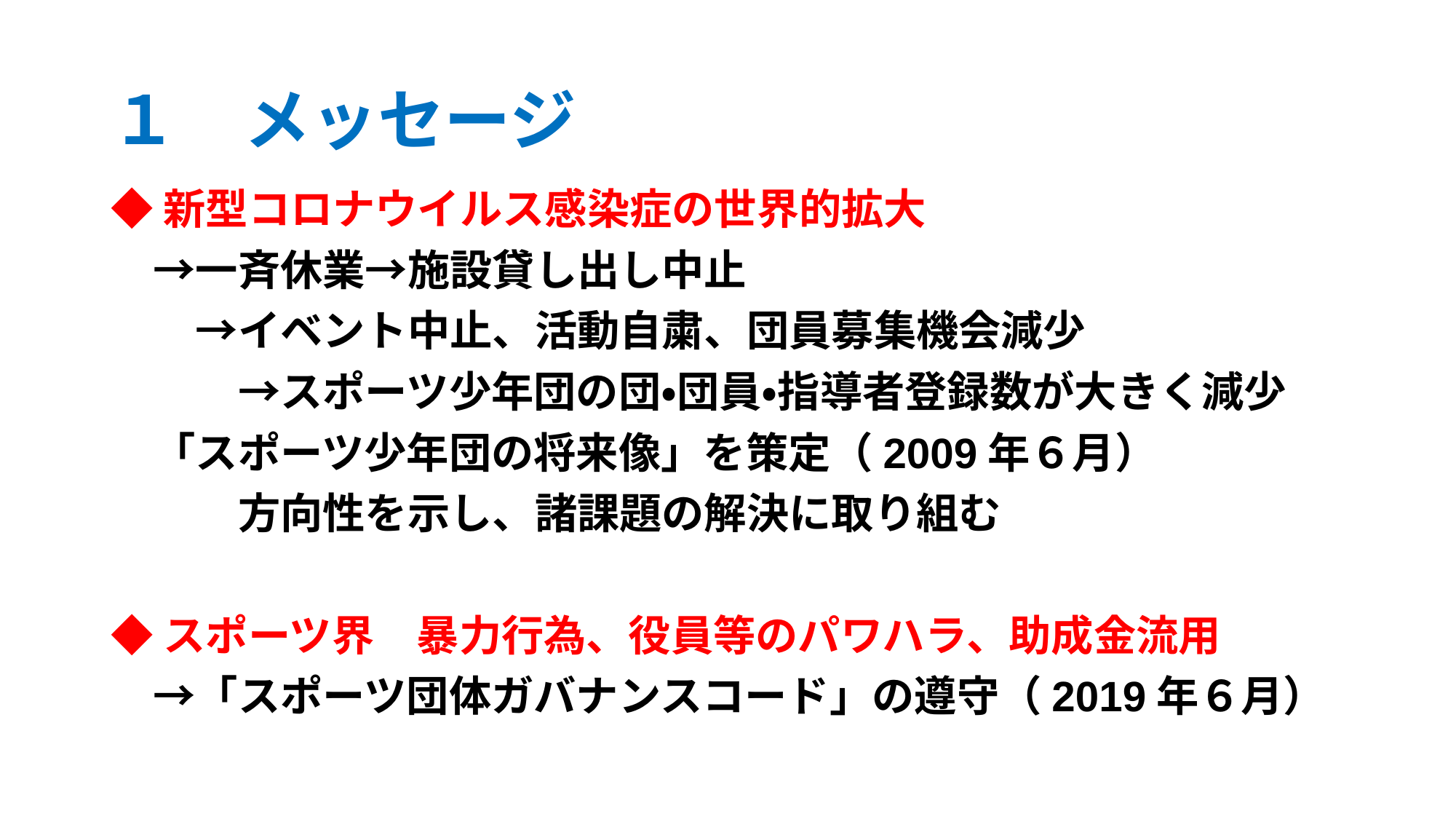

# １　メッセージ
◆新型コロナウイルス感染症の世界的拡大
　→一斉休業→施設貸し出し中止
　　→イベント中止、活動自粛、団員募集機会減少
　　　→スポーツ少年団の団・団員・指導者登録数が大きく減少
　「スポーツ少年団の将来像」を策定（2009年６月）
　　　方向性を示し、諸課題の解決に取り組む

◆スポーツ界　暴力行為、役員等のパワハラ、助成金流用
　→「スポーツ団体ガバナンスコード」の遵守（2019年６月）